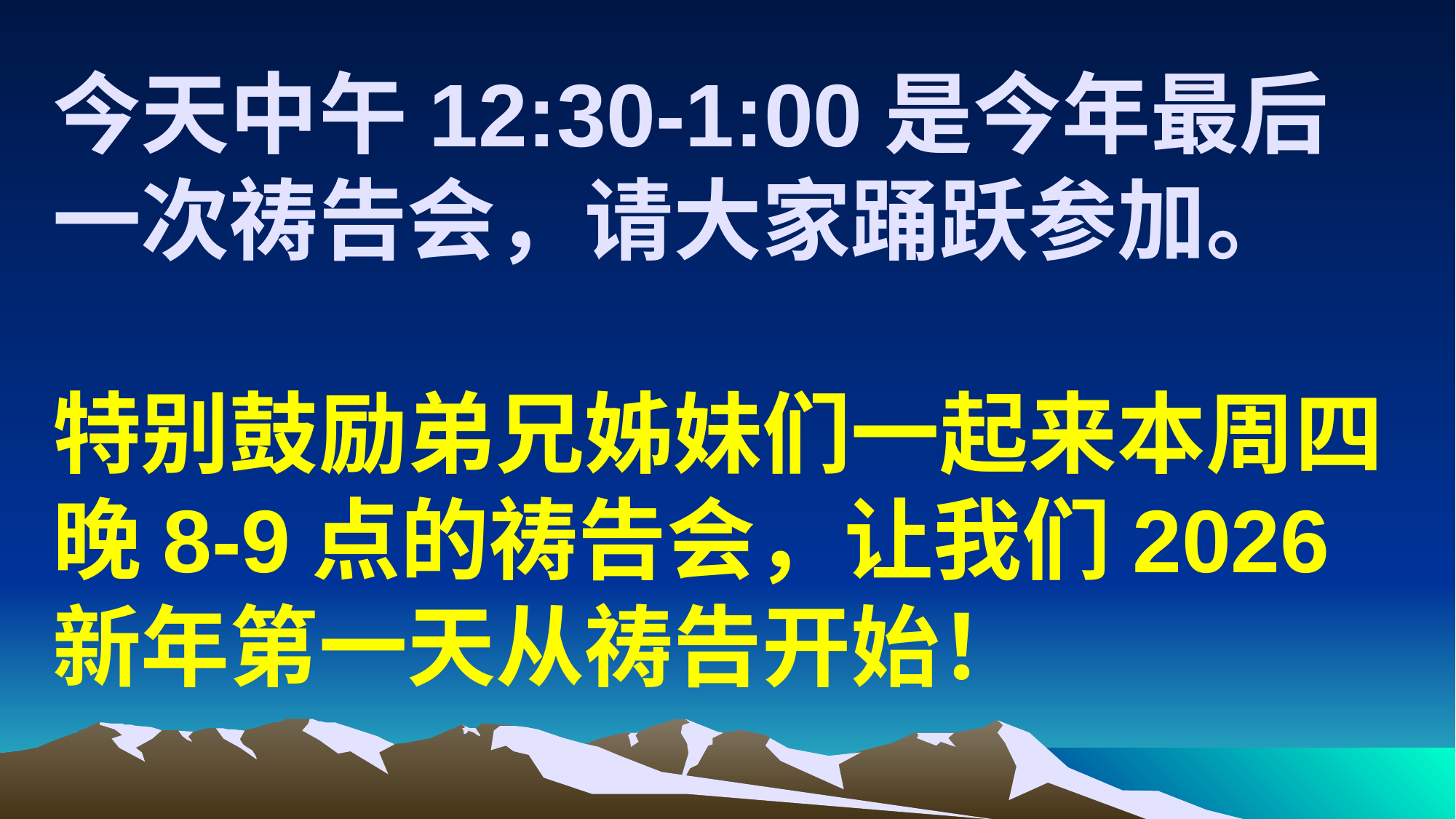

# 今天中午12:30-1:00是今年最后一次祷告会，请大家踊跃参加。 特别鼓励弟兄姊妹们一起来本周四晚8-9点的祷告会，让我们2026新年第一天从祷告开始！